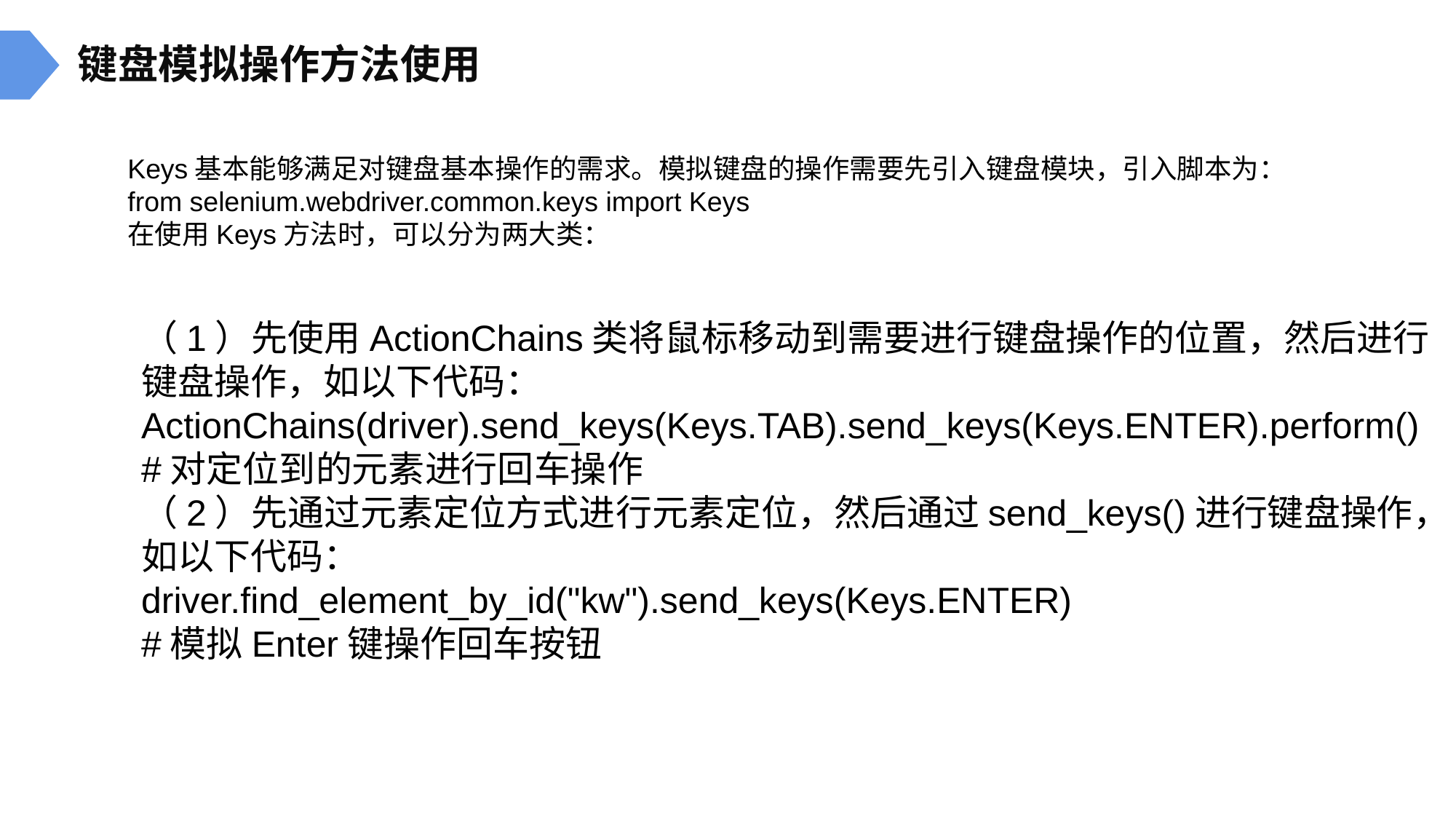

键盘模拟操作方法使用
Keys基本能够满足对键盘基本操作的需求。模拟键盘的操作需要先引入键盘模块，引入脚本为：
from selenium.webdriver.common.keys import Keys
在使用Keys方法时，可以分为两大类：
（1）先使用ActionChains类将鼠标移动到需要进行键盘操作的位置，然后进行键盘操作，如以下代码：
ActionChains(driver).send_keys(Keys.TAB).send_keys(Keys.ENTER).perform()
#对定位到的元素进行回车操作
（2）先通过元素定位方式进行元素定位，然后通过send_keys()进行键盘操作，如以下代码：
driver.find_element_by_id("kw").send_keys(Keys.ENTER)
#模拟Enter键操作回车按钮